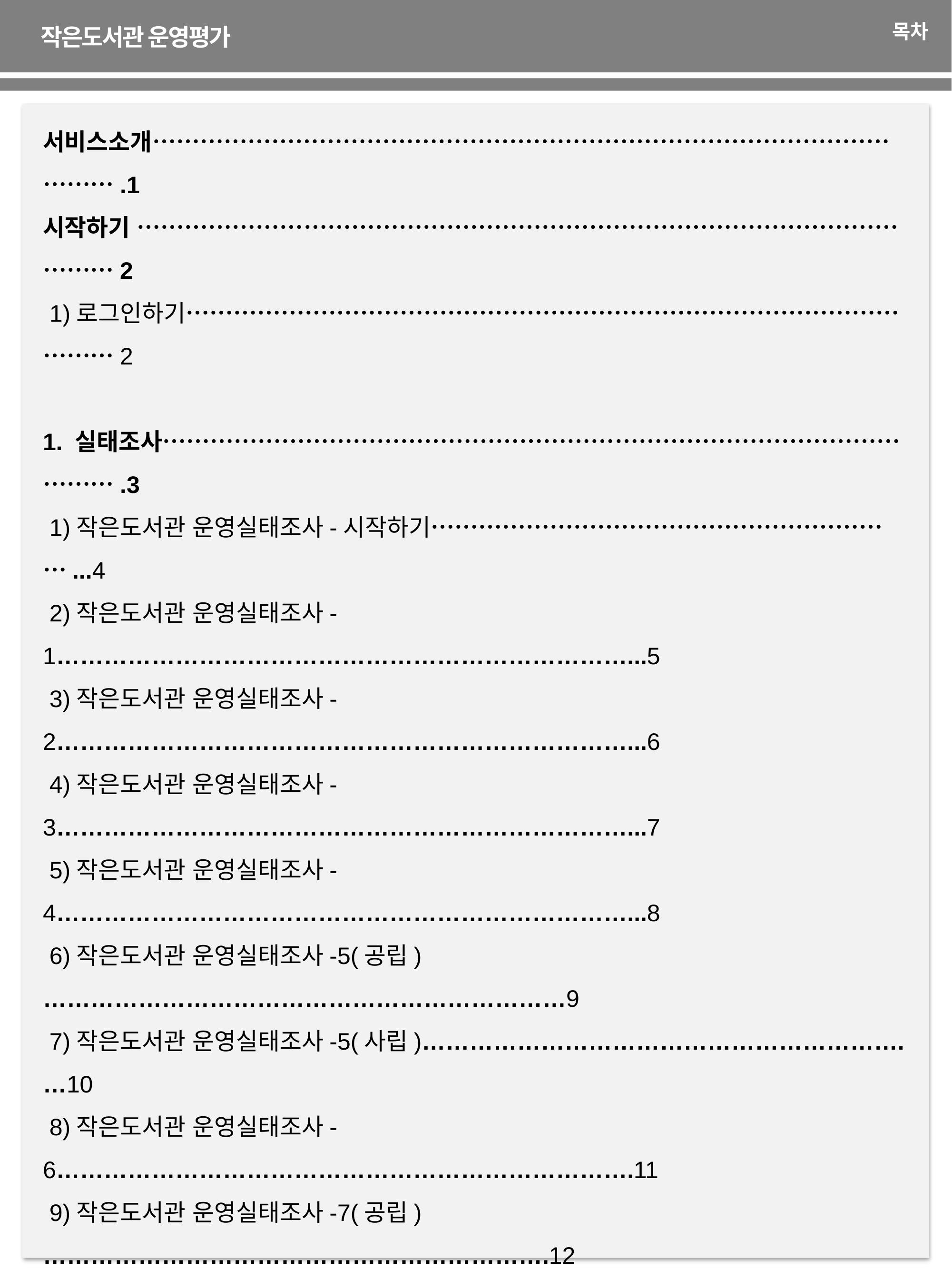

목차
작은도서관 운영평가

서비스소개………………………………………………………………………………………….1
시작하기 ……………………………………………………………………………………………2
 1)로그인하기………………………………………………………………………………………2

1. 실태조사………………………………………………………………………………………….3
 1)작은도서관 운영실태조사-시작하기……………………………………………………...4
 2)작은도서관 운영실태조사-1………………………………………………………………...5
 3)작은도서관 운영실태조사-2………………………………………………………………...6
 4)작은도서관 운영실태조사-3………………………………………………………………...7
 5)작은도서관 운영실태조사-4………………………………………………………………...8
 6)작은도서관 운영실태조사-5(공립)…………………………………………………………9
 7)작은도서관 운영실태조사-5(사립)…………………………………………………….…10
 8)작은도서관 운영실태조사-6……………………………………………………………….11
 9)작은도서관 운영실태조사-7(공립)……………………………………………………….12
 10)작은도서관 운영실태조사-7(사립)……………………………………………………..13
 11)작은도서관 운영실태조사-8……………………………………………………………..14
 12)작은도서관 운영실태조사-9……………………………………………………………..15
 13)작은도서관 운영실태조사-결과…………………………………………………………16

2. 도서관관리……………………………………………………………………………………...17
 1)도서관 조회…………………………………………………………………………………….18

3. 운영자관리………………………………………………………………………………………19
 1)현장운영자 조회……………………………………………………………………………….20